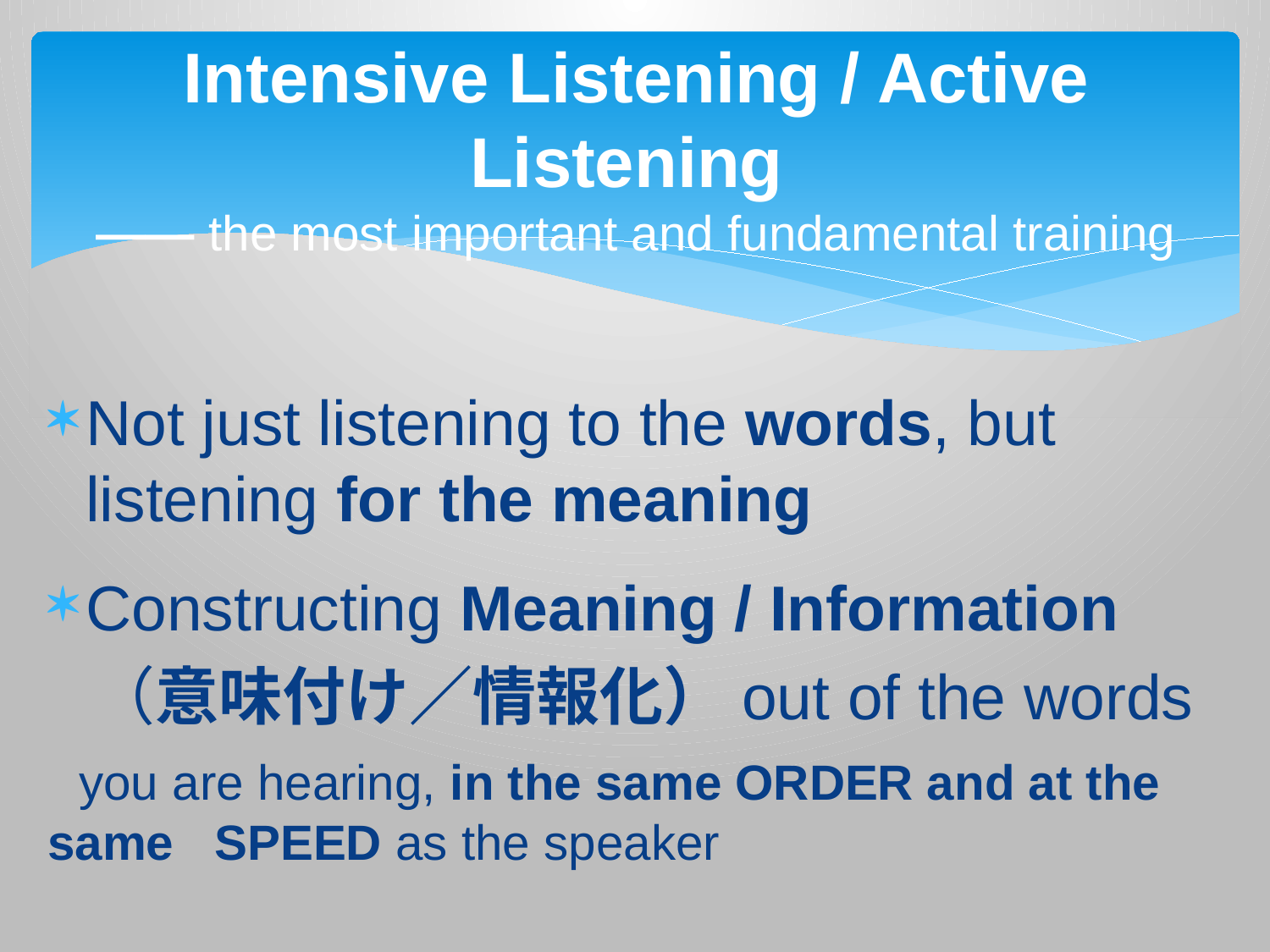

# Intensive Listening / Active Listening ―― the most important and fundamental training
Not just listening to the words, but listening for the meaning

Constructing Meaning / Information
  （意味付け／情報化）out of the words
  you are hearing, in the same ORDER and at the same   SPEED as the speaker